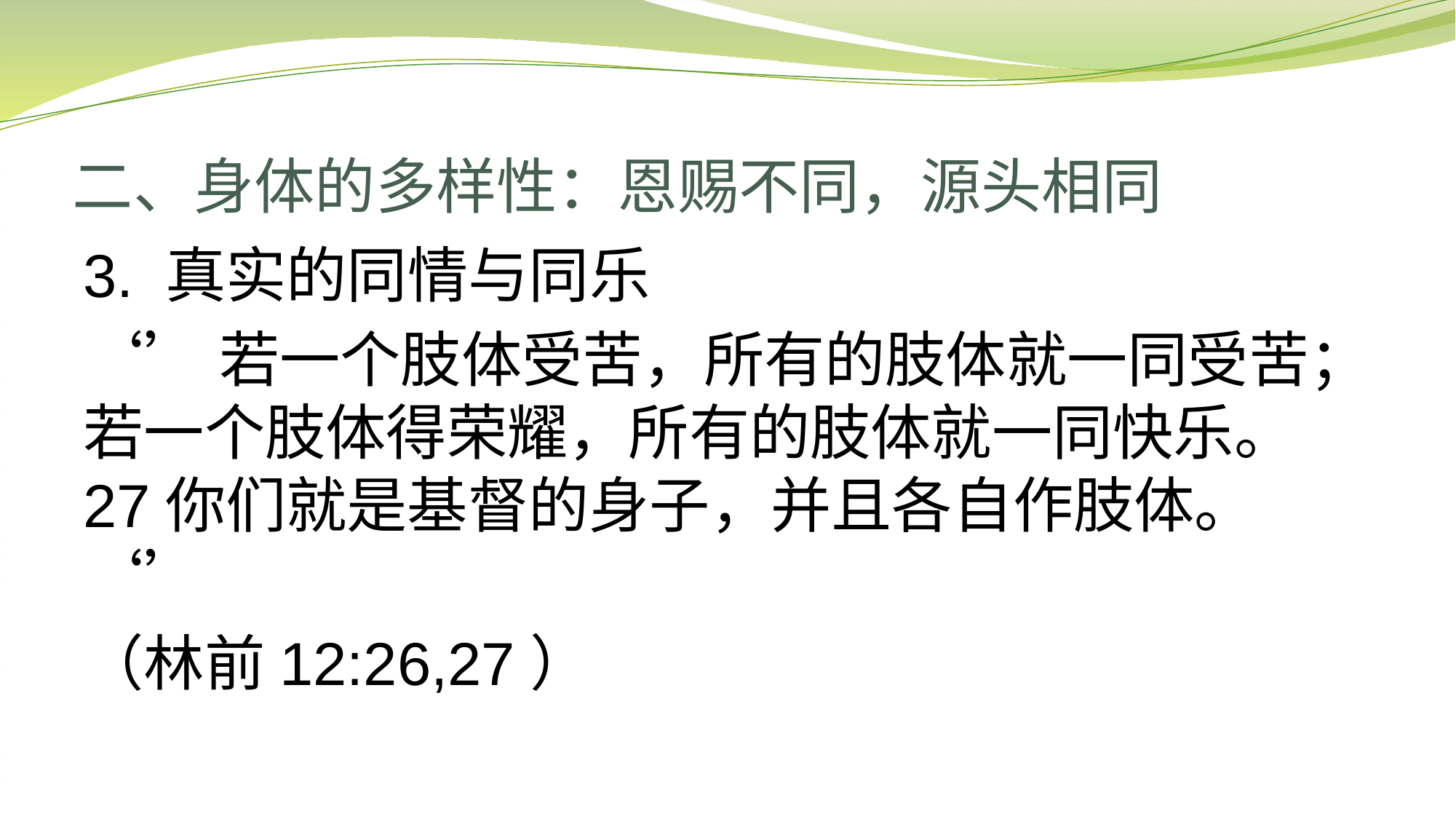

# 二、身体的多样性：恩赐不同，源头相同
3. 真实的同情与同乐
‘’若一个肢体受苦，所有的肢体就一同受苦；若一个肢体得荣耀，所有的肢体就一同快乐。 27你们就是基督的身子，并且各自作肢体。‘’
（林前12:26,27）